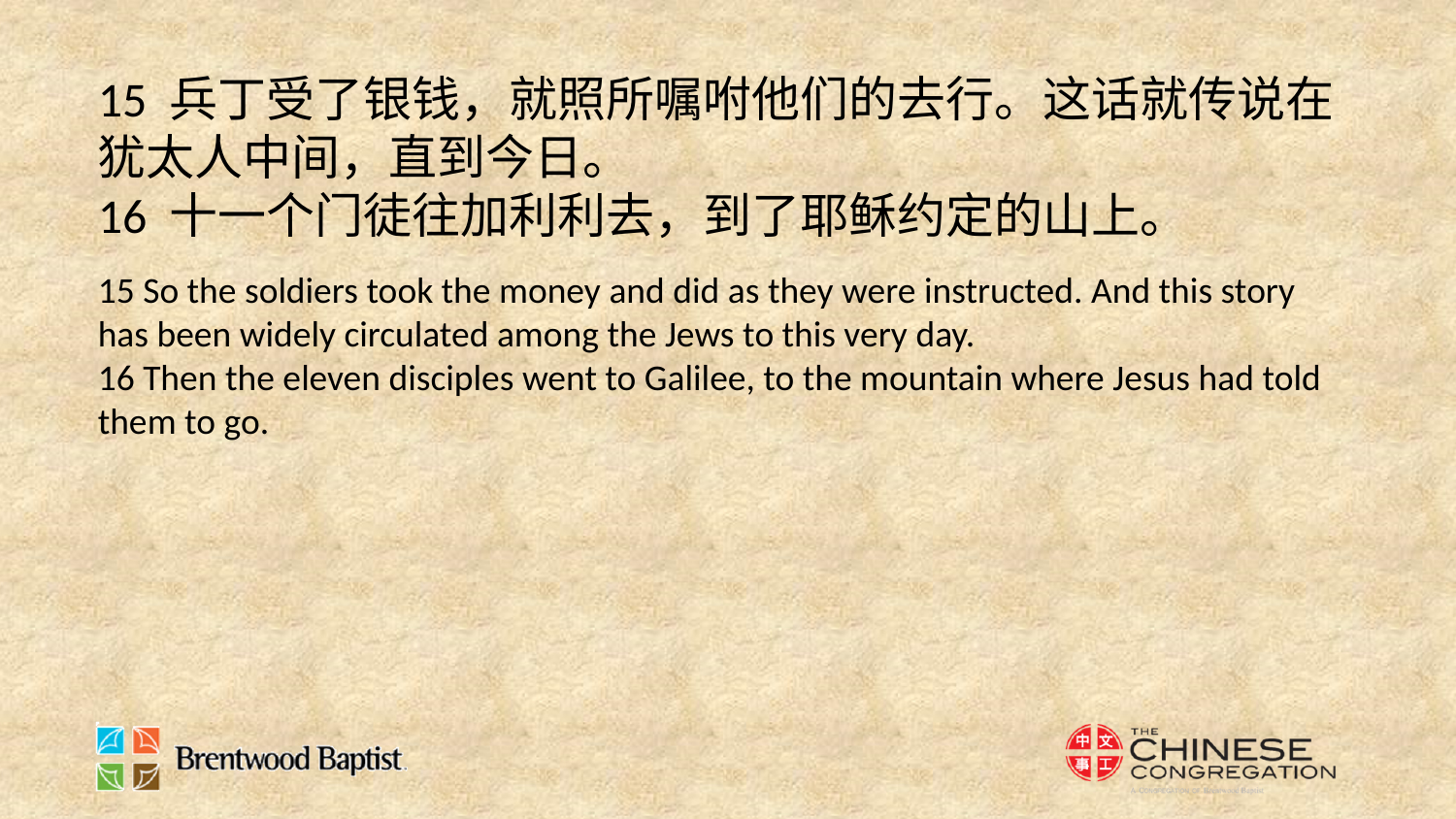

15 兵丁受了银钱，就照所嘱咐他们的去行。这话就传说在犹太人中间，直到今日。
16 十一个门徒往加利利去，到了耶稣约定的山上。

15 So the soldiers took the money and did as they were instructed. And this story has been widely circulated among the Jews to this very day.
16 Then the eleven disciples went to Galilee, to the mountain where Jesus had told them to go.